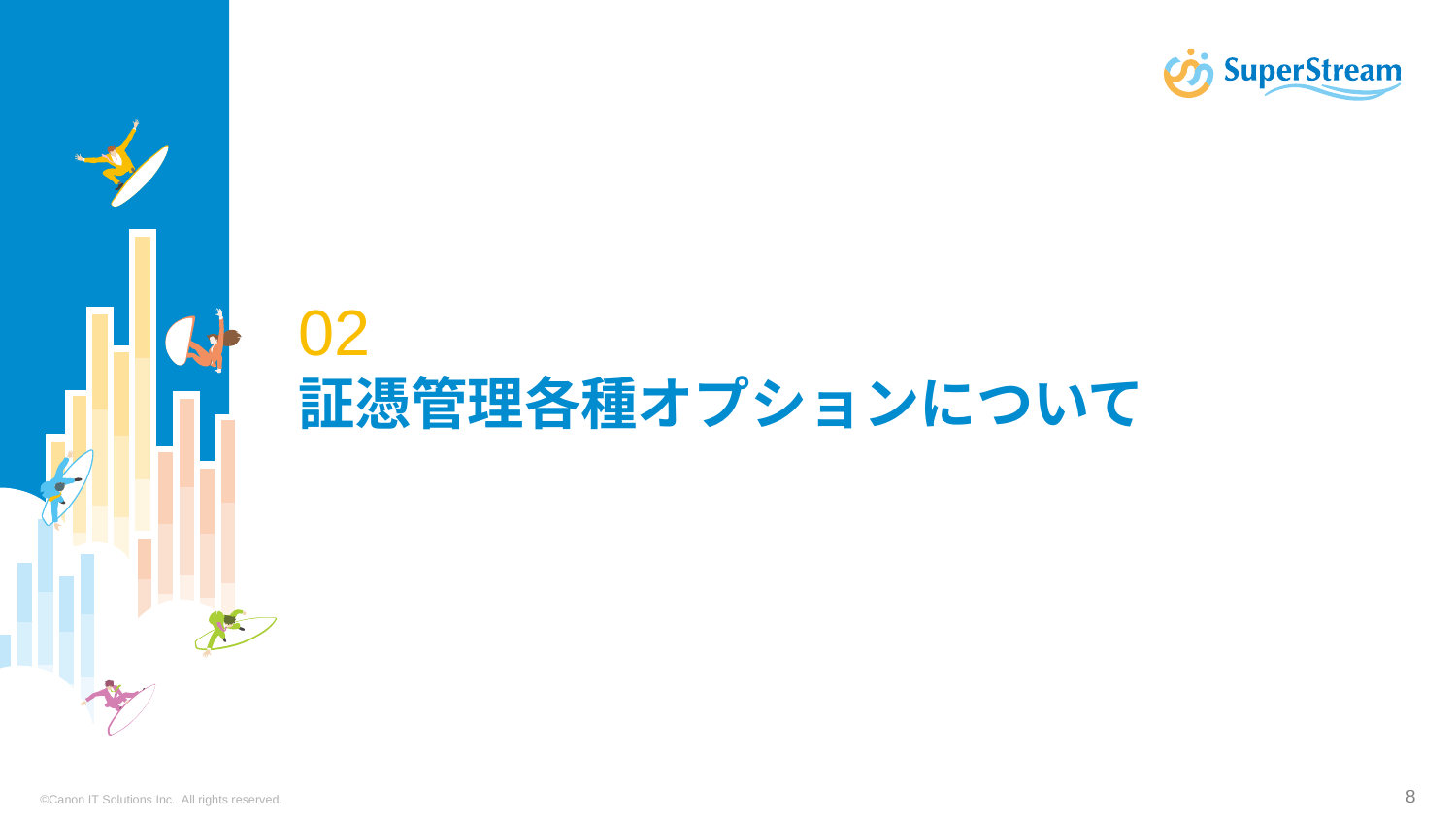

# 02 証憑管理各種オプションについて
©Canon IT Solutions Inc.  All rights reserved.
8